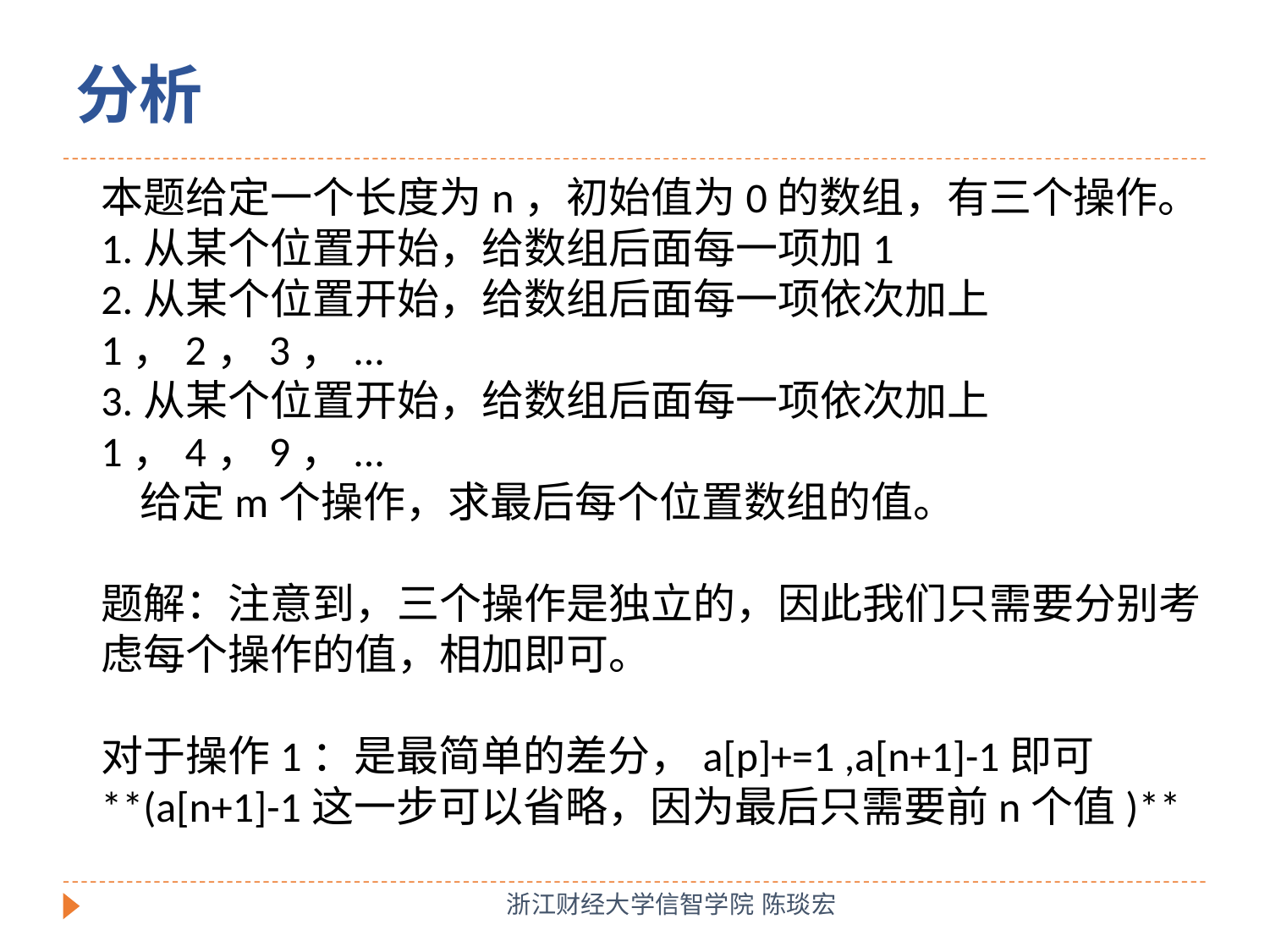

分析
本题给定一个长度为n，初始值为0的数组，有三个操作。1.从某个位置开始，给数组后面每一项加1
2.从某个位置开始，给数组后面每一项依次加上1，2，3，...3.从某个位置开始，给数组后面每一项依次加上1，4，9，...
   给定m个操作，求最后每个位置数组的值。 题解：注意到，三个操作是独立的，因此我们只需要分别考虑每个操作的值，相加即可。 对于操作1：是最简单的差分，a[p]+=1 ,a[n+1]-1即可**(a[n+1]-1这一步可以省略，因为最后只需要前n个值)**

浙江财经大学信智学院 陈琰宏
131